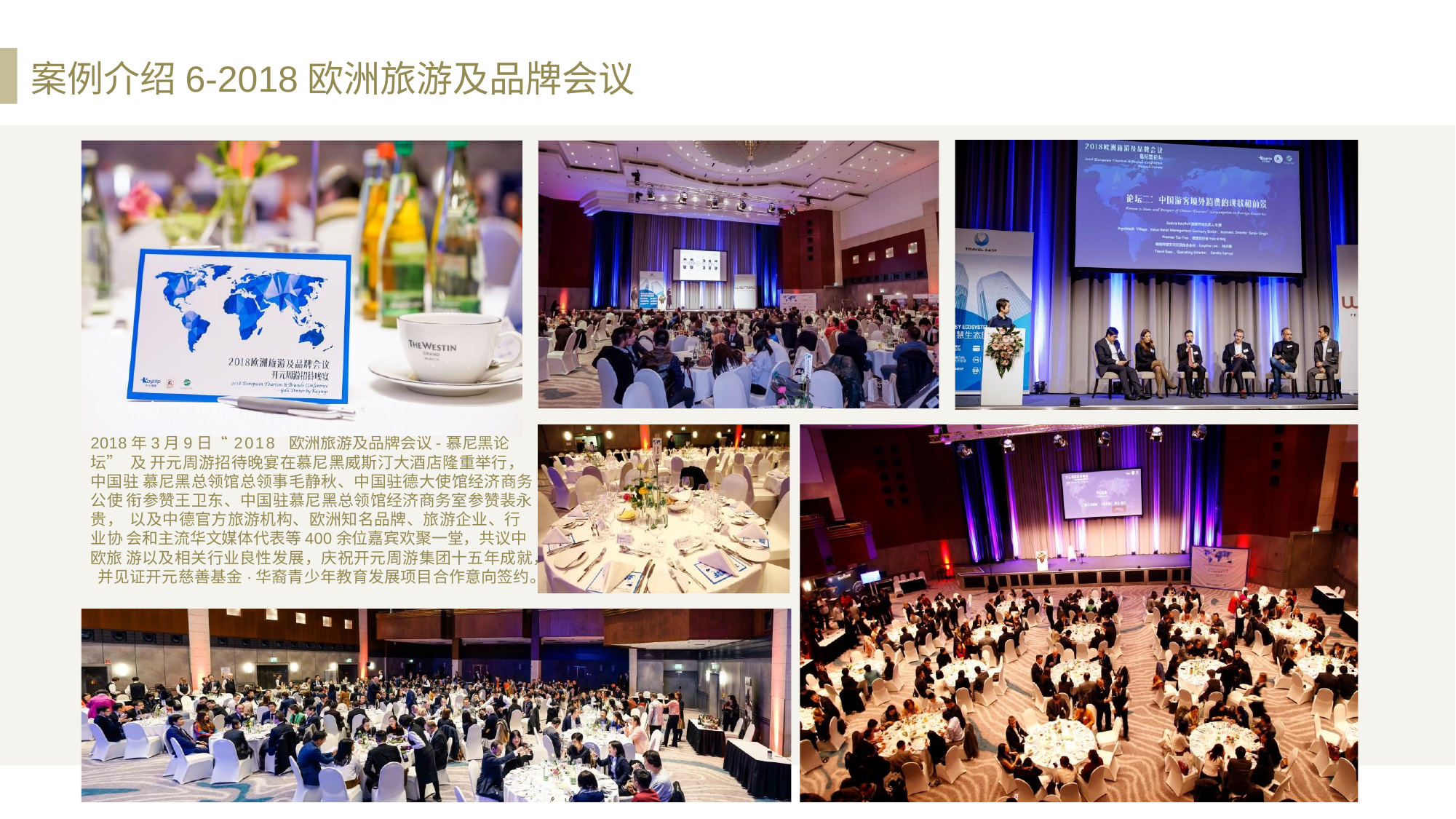

案例介绍6-2018欧洲旅游及品牌会议

2018年3月9日“2018 欧洲旅游及品牌会议-慕尼黑论坛”及 开元周游招待晚宴在慕尼黑威斯汀大酒店隆重举行，中国驻 慕尼黑总领馆总领事毛静秋、中国驻德大使馆经济商务公使 衔参赞王卫东、中国驻慕尼黑总领馆经济商务室参赞裴永贵，  以及中德官方旅游机构、欧洲知名品牌、旅游企业、行业协 会和主流华文媒体代表等400余位嘉宾欢聚一堂，共议中欧旅 游以及相关行业良性发展，庆祝开元周游集团十五年成就，  并见证开元慈善基金·华裔青少年教育发展项目合作意向签约。